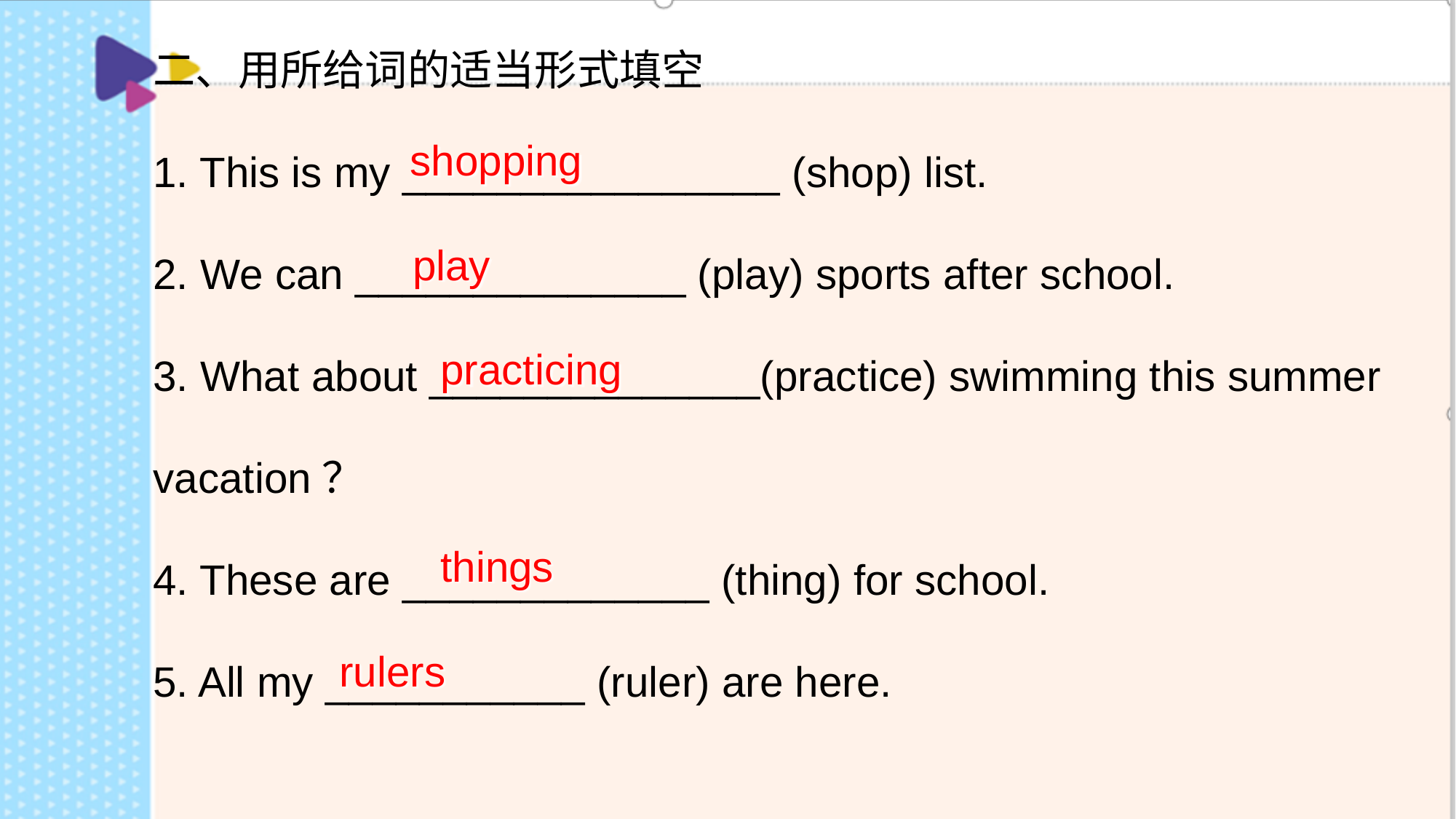

二、用所给词的适当形式填空
1. This is my ________________ (shop) list.2. We can ______________ (play) sports after school.3. What about ______________(practice) swimming this summer vacation？4. These are _____________ (thing) for school.5. All my ___________ (ruler) are here.
shopping
play
practicing
things
rulers